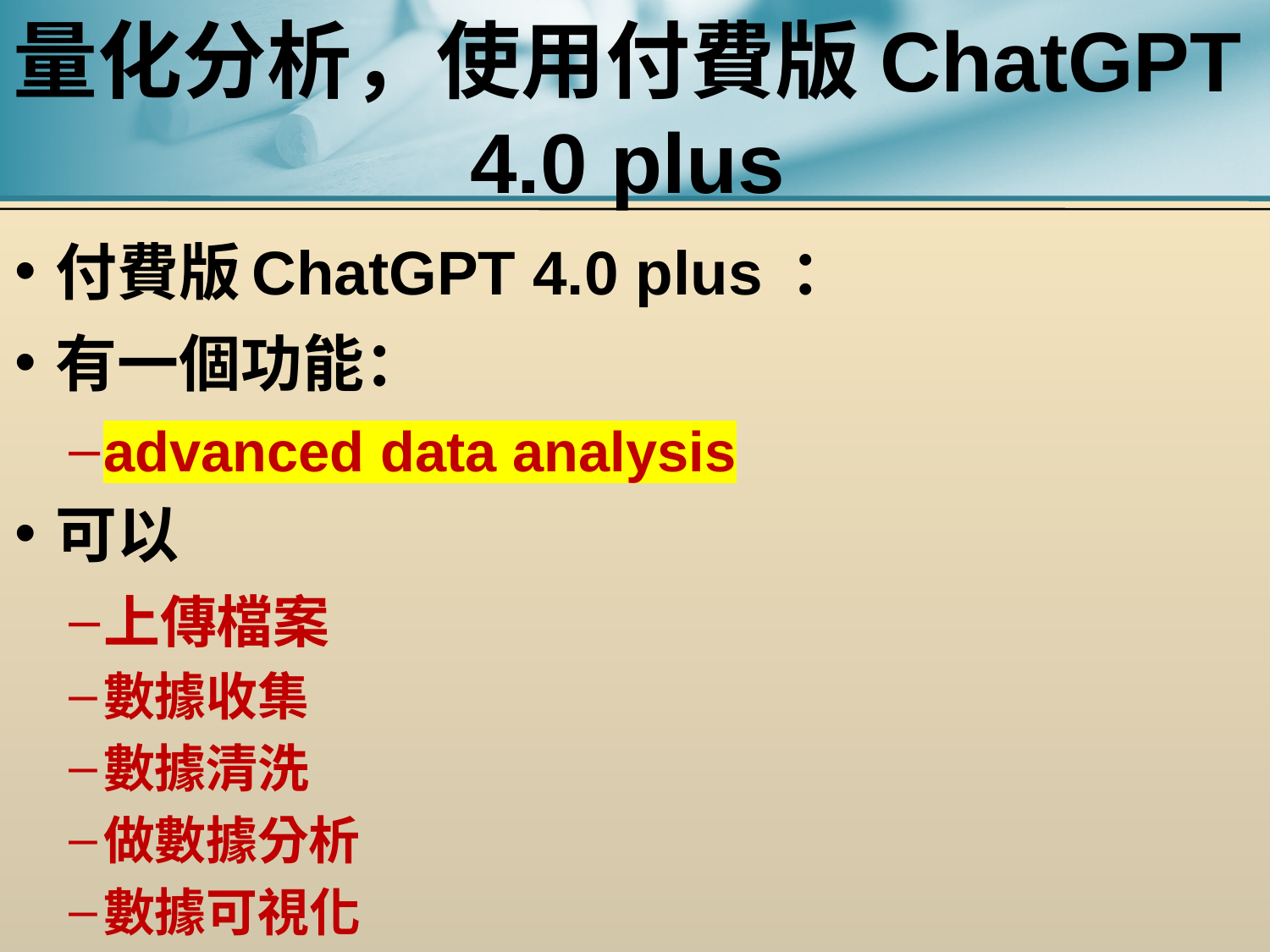

# 量化分析，使用付費版ChatGPT 4.0 plus
付費版ChatGPT 4.0 plus ：
有一個功能：
advanced data analysis
可以
上傳檔案
數據收集
數據清洗
做數據分析
數據可視化